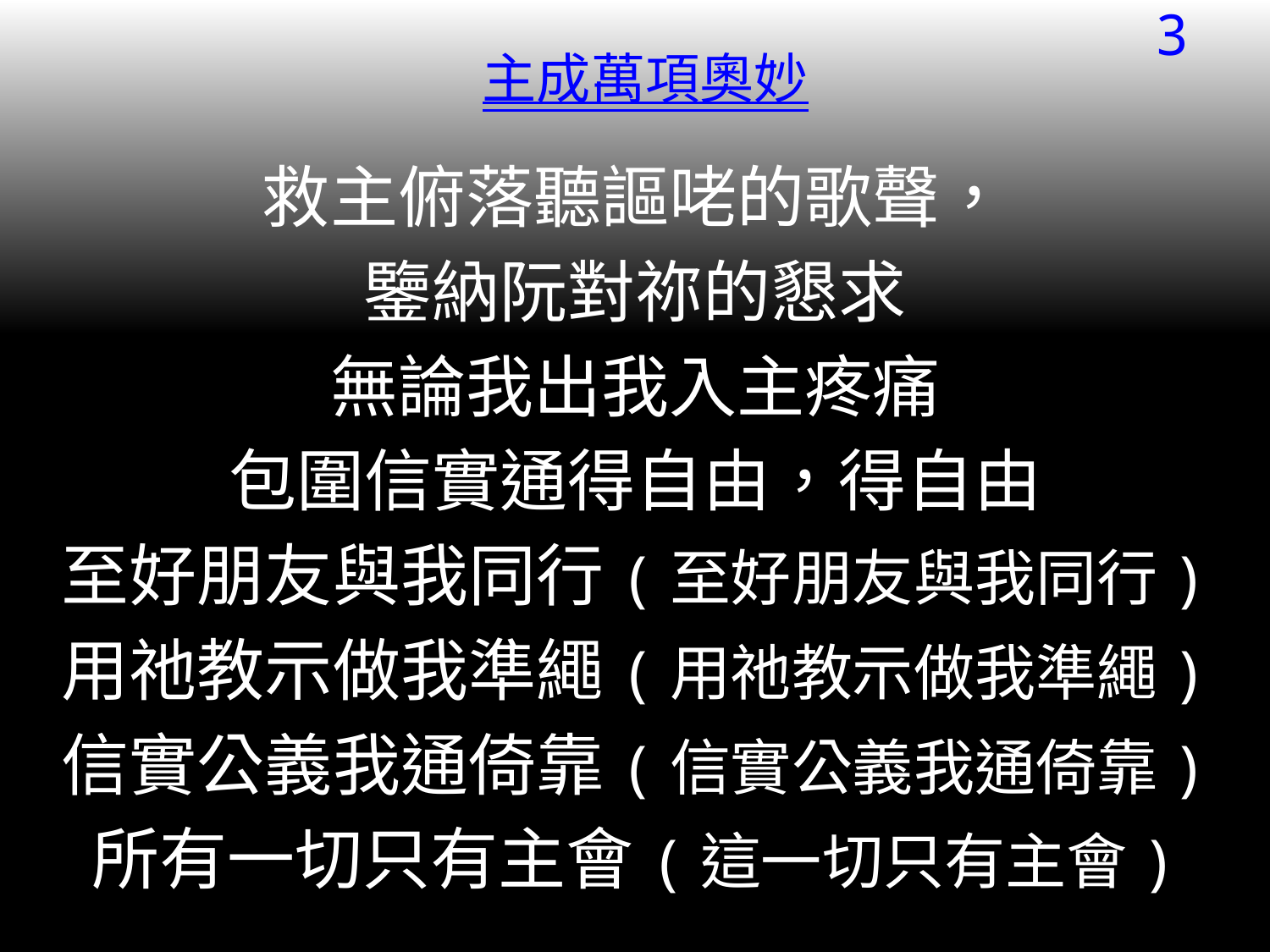

3
# 主成萬項奧妙
救主俯落聽謳咾的歌聲，
鑒納阮對祢的懇求
無論我出我入主疼痛
包圍信實通得自由，得自由
至好朋友與我同行(至好朋友與我同行)
用祂教示做我準繩(用祂教示做我準繩)
信實公義我通倚靠(信實公義我通倚靠)
所有一切只有主會(這一切只有主會)